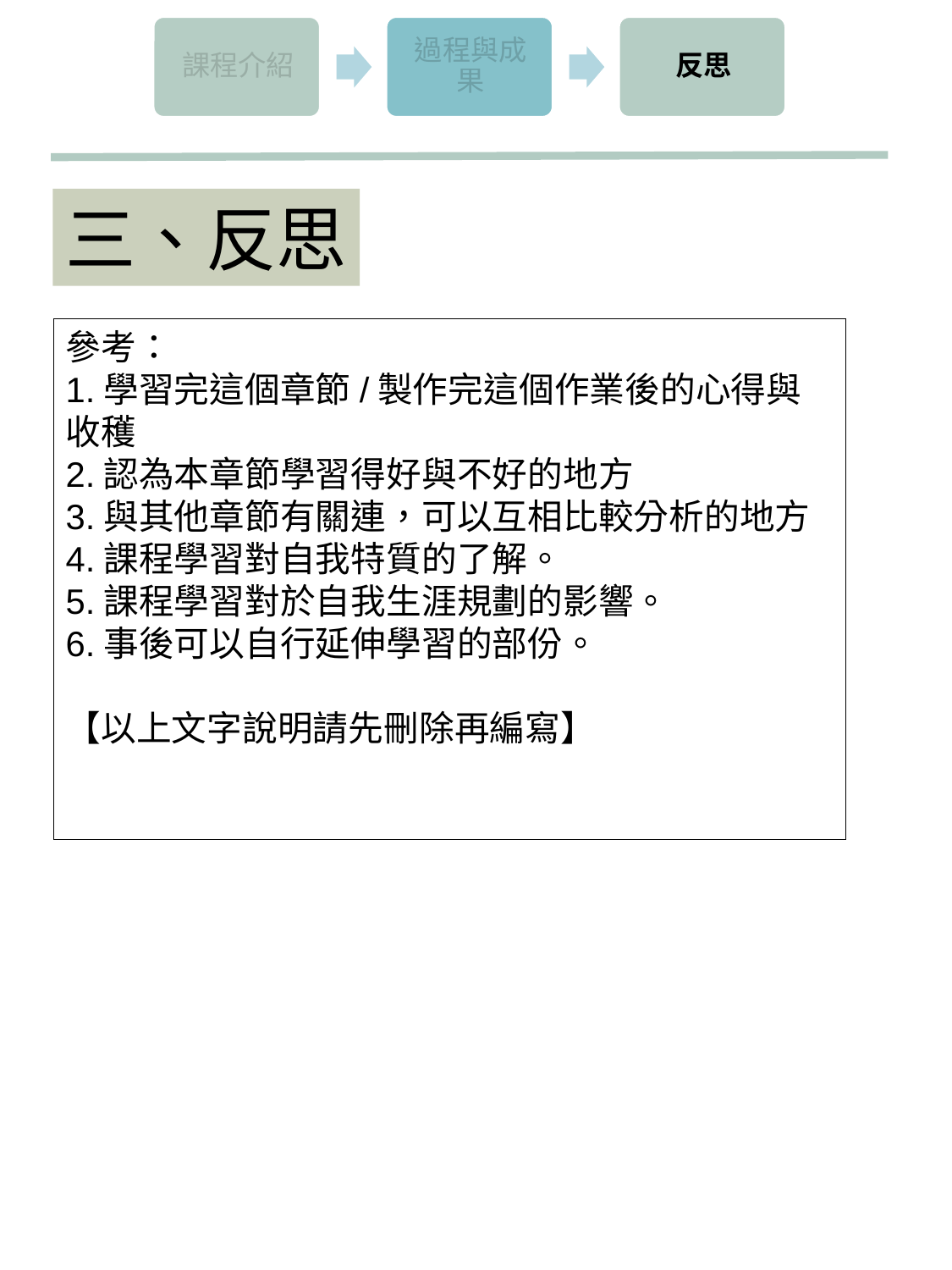

課程介紹

過程與成果

反思
三、反思
參考：
1.學習完這個章節/製作完這個作業後的心得與收穫
2.認為本章節學習得好與不好的地方
3.與其他章節有關連，可以互相比較分析的地方
4.課程學習對自我特質的了解。
5.課程學習對於自我生涯規劃的影響。
6.事後可以自行延伸學習的部份。

【以上文字說明請先刪除再編寫】